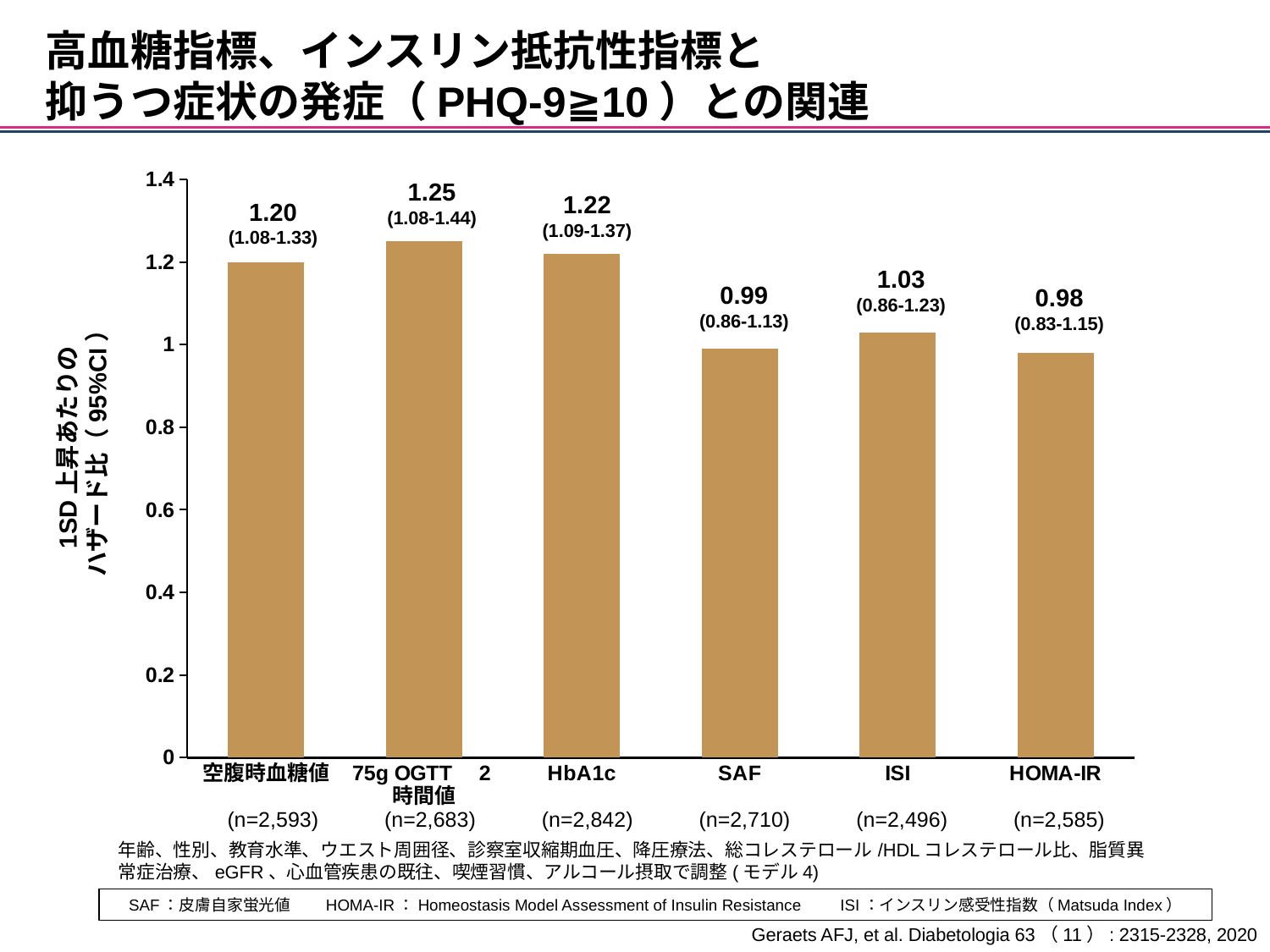

高血糖指標、インスリン抵抗性指標と
抑うつ症状の発症（PHQ-9≧10）との関連

### Chart

| Category | 系列 1 |
|---|---|
| 空腹時血糖値 | 1.2 |
| 75g OGTT     2時間値 | 1.25 |
| HbA1c | 1.22 |
| SAF | 0.99 |
| ISI | 1.03 |
| HOMA-IR | 0.98 |
1.25
(1.08-1.44)
1.22
(1.09-1.37)
1.20
(1.08-1.33)
1.03
(0.86-1.23)
0.99
(0.86-1.13)
0.98
(0.83-1.15)
1SD上昇あたりの
ハザード比（95%CI）
(n=2,593)
(n=2,683)
(n=2,842)
(n=2,710)
(n=2,496)
(n=2,585)
年齢、性別、教育水準、ウエスト周囲径、診察室収縮期血圧、降圧療法、総コレステロール/HDLコレステロール比、脂質異常症治療、eGFR、心血管疾患の既往、喫煙習慣、アルコール摂取で調整(モデル4)
SAF：皮膚自家蛍光値　　HOMA-IR：Homeostasis Model Assessment of Insulin Resistance　　ISI：インスリン感受性指数（Matsuda Index）
Geraets AFJ, et al. Diabetologia 63（11）: 2315-2328, 2020